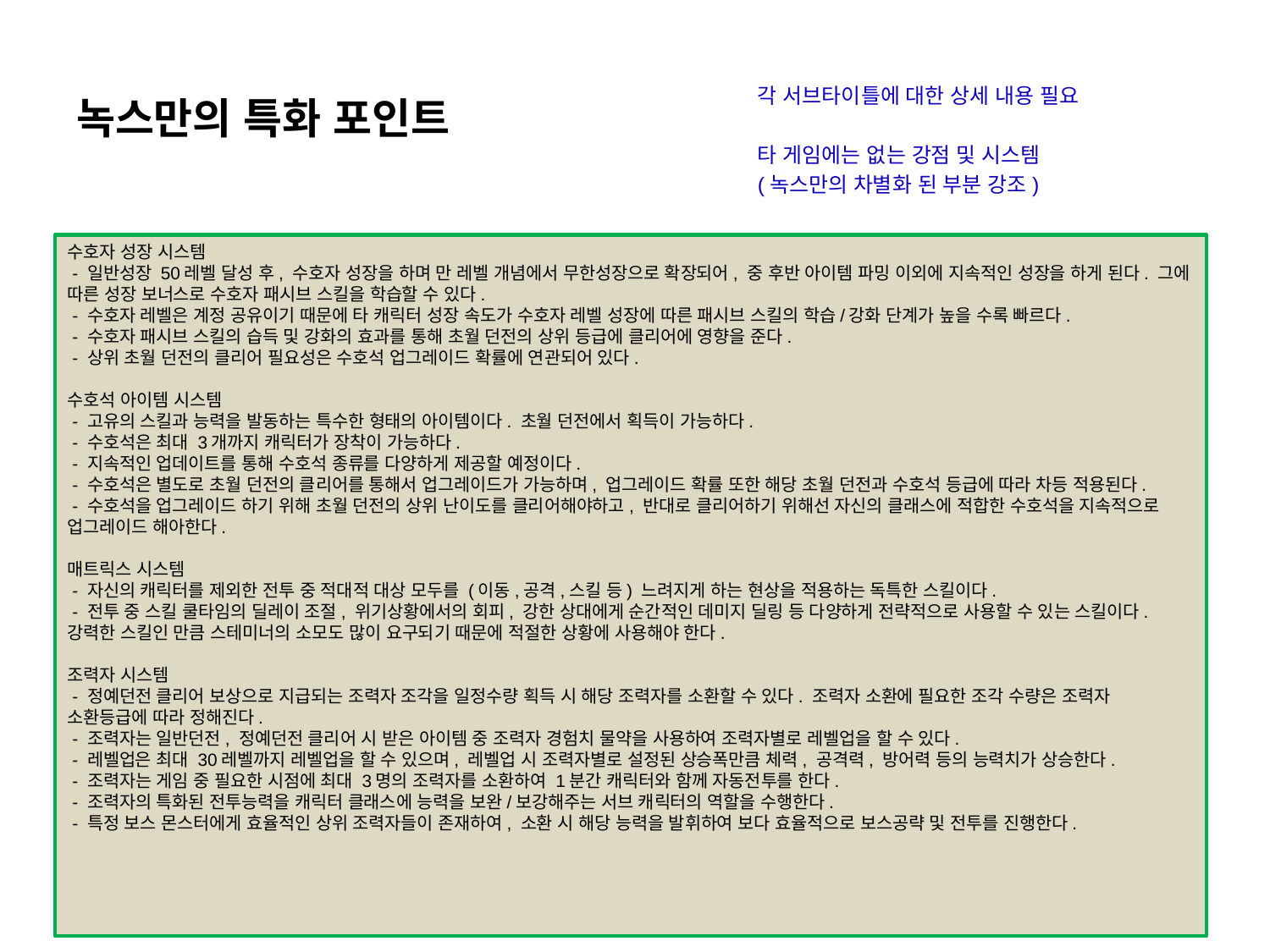

# 녹스만의 특화 포인트
각 서브타이틀에 대한 상세 내용 필요

타 게임에는 없는 강점 및 시스템
(녹스만의 차별화 된 부분 강조)

고화질 그래픽 스크린샷
액션/타격감 관련 스크린샷
캐릭터 코스튬 변경 관련 스크린샷
기타 관련 스크린샷

이외에 기타 중원쪽에서 생각하는 관련 내용 기술

- 탄탄하고 방대한 스토리모드 (스테이지 160여개)
- 무한 성장
- 매트릭스 시스템
- 조력자 시스템

수호자 성장 시스템
 - 일반성장 50레벨 달성 후, 수호자 성장을 하며 만 레벨 개념에서 무한성장으로 확장되어, 중 후반 아이템 파밍 이외에 지속적인 성장을 하게 된다. 그에 따른 성장 보너스로 수호자 패시브 스킬을 학습할 수 있다.
 - 수호자 레벨은 계정 공유이기 때문에 타 캐릭터 성장 속도가 수호자 레벨 성장에 따른 패시브 스킬의 학습/강화 단계가 높을 수록 빠르다.
 - 수호자 패시브 스킬의 습득 및 강화의 효과를 통해 초월 던전의 상위 등급에 클리어에 영향을 준다.
 - 상위 초월 던전의 클리어 필요성은 수호석 업그레이드 확률에 연관되어 있다.

수호석 아이템 시스템
 - 고유의 스킬과 능력을 발동하는 특수한 형태의 아이템이다. 초월 던전에서 획득이 가능하다.
 - 수호석은 최대 3개까지 캐릭터가 장착이 가능하다.
 - 지속적인 업데이트를 통해 수호석 종류를 다양하게 제공할 예정이다.
 - 수호석은 별도로 초월 던전의 클리어를 통해서 업그레이드가 가능하며, 업그레이드 확률 또한 해당 초월 던전과 수호석 등급에 따라 차등 적용된다.
 - 수호석을 업그레이드 하기 위해 초월 던전의 상위 난이도를 클리어해야하고, 반대로 클리어하기 위해선 자신의 클래스에 적합한 수호석을 지속적으로 업그레이드 해아한다.

매트릭스 시스템
 - 자신의 캐릭터를 제외한 전투 중 적대적 대상 모두를 (이동,공격,스킬 등) 느려지게 하는 현상을 적용하는 독특한 스킬이다.
 - 전투 중 스킬 쿨타임의 딜레이 조절, 위기상황에서의 회피, 강한 상대에게 순간적인 데미지 딜링 등 다양하게 전략적으로 사용할 수 있는 스킬이다. 강력한 스킬인 만큼 스테미너의 소모도 많이 요구되기 때문에 적절한 상황에 사용해야 한다.

조력자 시스템
 - 정예던전 클리어 보상으로 지급되는 조력자 조각을 일정수량 획득 시 해당 조력자를 소환할 수 있다. 조력자 소환에 필요한 조각 수량은 조력자 소환등급에 따라 정해진다.
 - 조력자는 일반던전, 정예던전 클리어 시 받은 아이템 중 조력자 경험치 물약을 사용하여 조력자별로 레벨업을 할 수 있다.
 - 레벨업은 최대 30레벨까지 레벨업을 할 수 있으며, 레벨업 시 조력자별로 설정된 상승폭만큼 체력, 공격력, 방어력 등의 능력치가 상승한다.
 - 조력자는 게임 중 필요한 시점에 최대 3명의 조력자를 소환하여 1분간 캐릭터와 함께 자동전투를 한다.
 - 조력자의 특화된 전투능력을 캐릭터 클래스에 능력을 보완/보강해주는 서브 캐릭터의 역할을 수행한다.
 - 특정 보스 몬스터에게 효율적인 상위 조력자들이 존재하여, 소환 시 해당 능력을 발휘하여 보다 효율적으로 보스공략 및 전투를 진행한다.